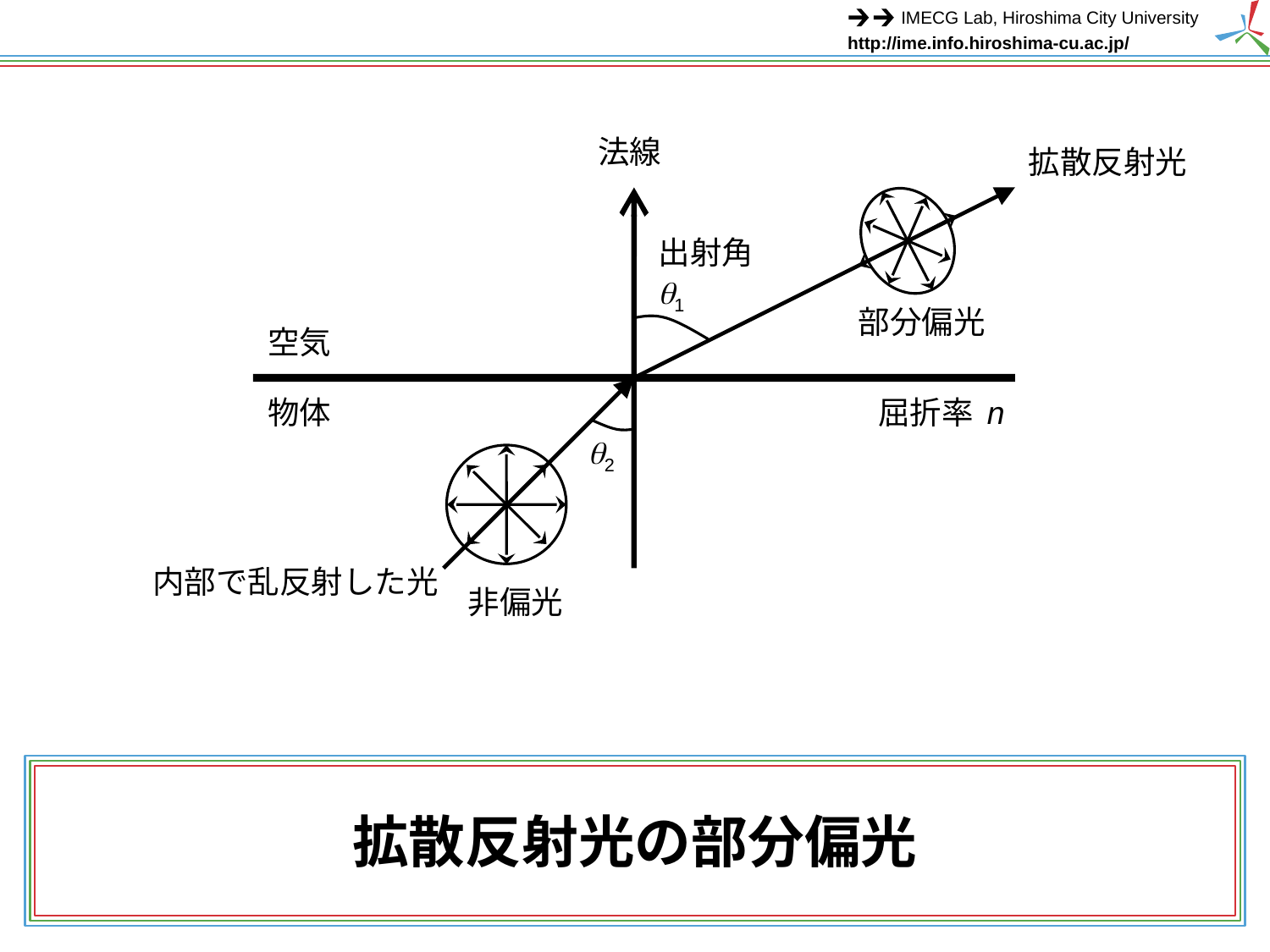

法線
拡散反射光

出射角
θ1
部分偏光
空気
物体
屈折率
n
θ2
内部で乱反射した光
非偏光
# 拡散反射光の部分偏光